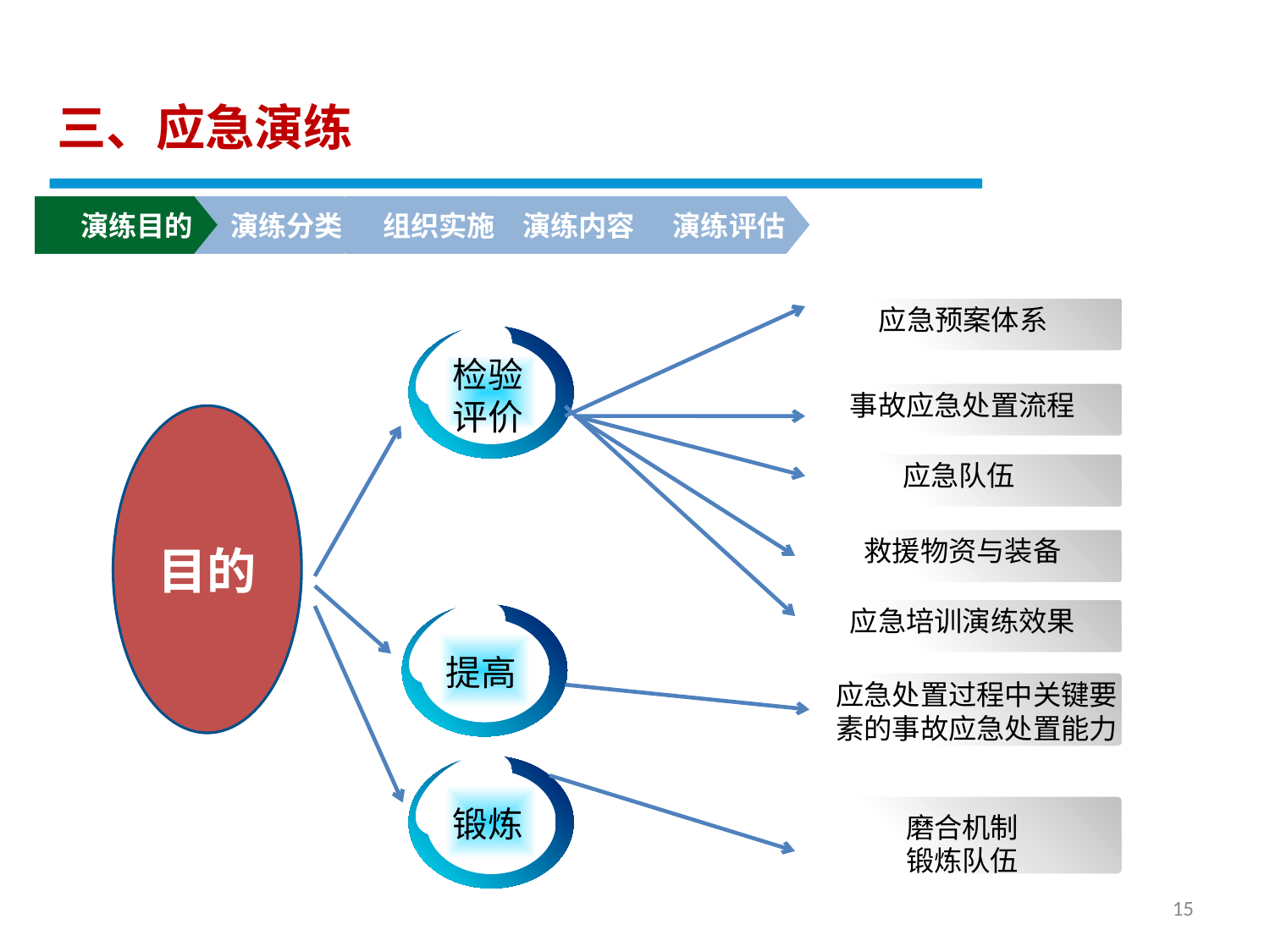

三、应急演练

演练目的
演练分类
组织实施
演练内容
演练评估

应急预案体系
事故应急处置流程

应急队伍

救援物资与装备

应急培训演练效果

应急处置过程中关键要素的事故应急处置能力

磨合机制
锻炼队伍

检验
评价
目的

提高

锻炼
15